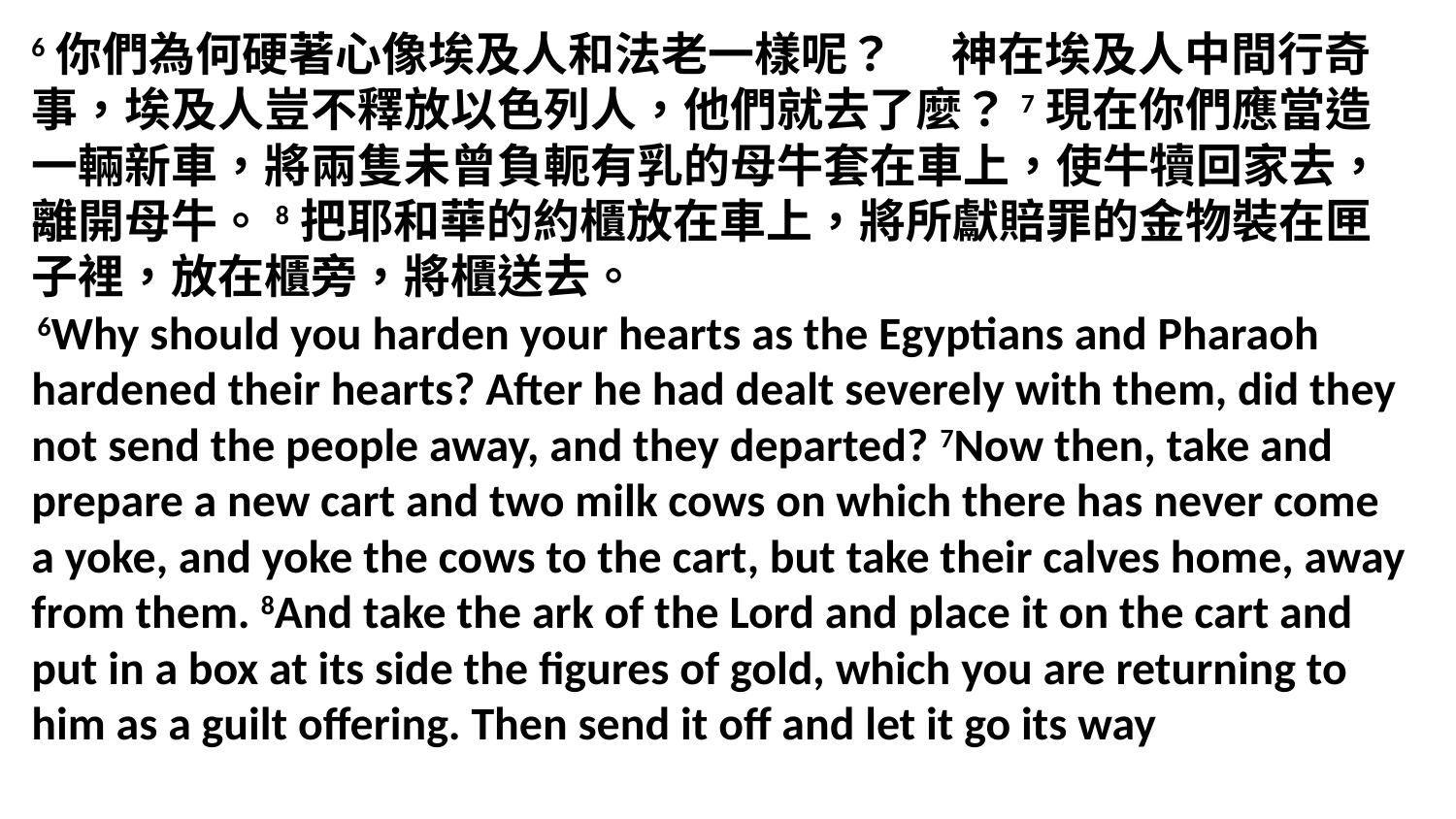

6你們為何硬著心像埃及人和法老一樣呢？　 神在埃及人中間行奇事，埃及人豈不釋放以色列人，他們就去了麼？7現在你們應當造一輛新車，將兩隻未曾負軛有乳的母牛套在車上，使牛犢回家去，離開母牛。8把耶和華的約櫃放在車上，將所獻賠罪的金物裝在匣子裡，放在櫃旁，將櫃送去。
 6Why should you harden your hearts as the Egyptians and Pharaoh hardened their hearts? After he had dealt severely with them, did they not send the people away, and they departed? 7Now then, take and prepare a new cart and two milk cows on which there has never come a yoke, and yoke the cows to the cart, but take their calves home, away from them. 8And take the ark of the Lord and place it on the cart and put in a box at its side the figures of gold, which you are returning to him as a guilt offering. Then send it off and let it go its way